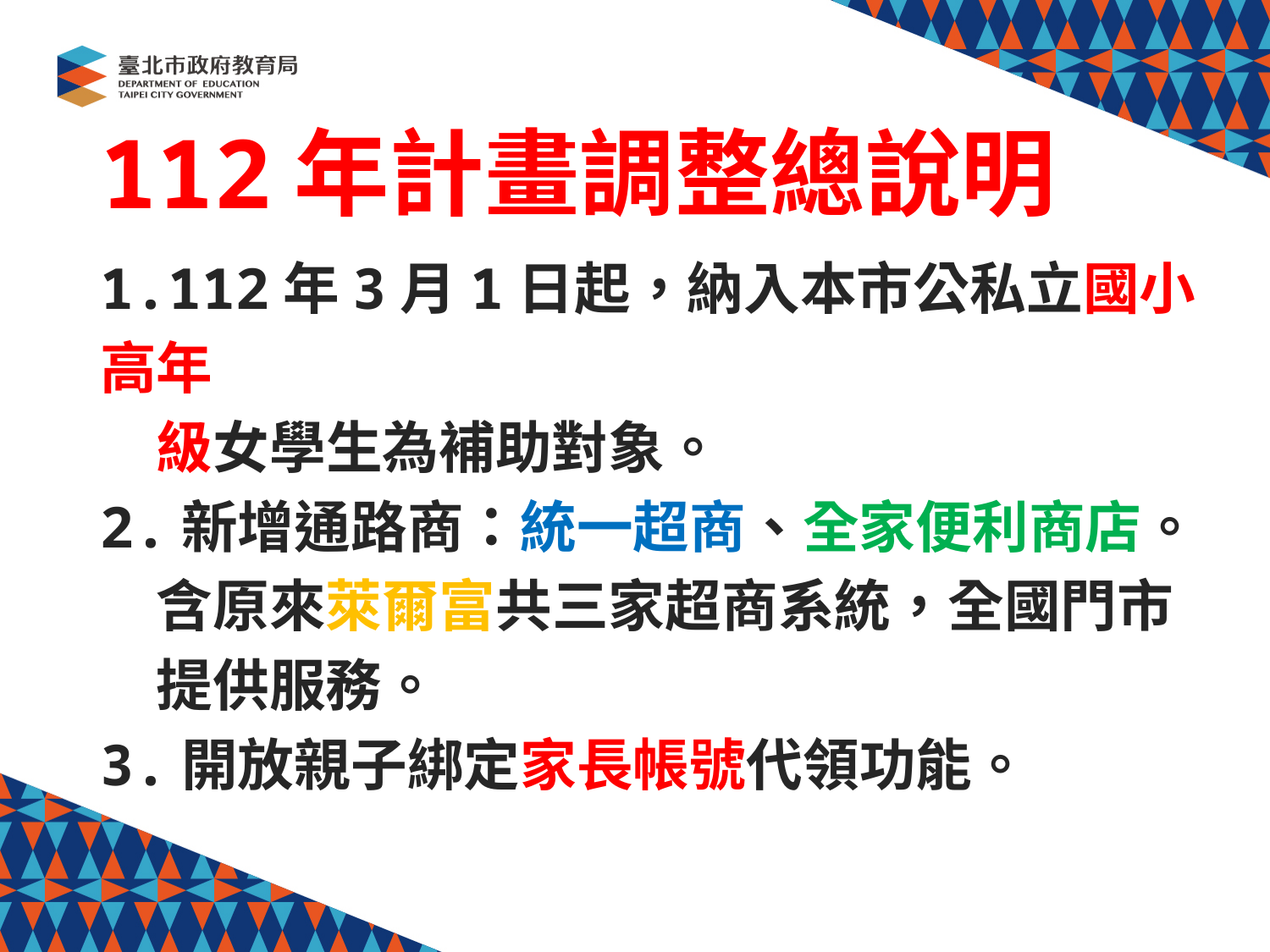

# 112年計畫調整總說明
1.112年3月1日起，納入本市公私立國小高年
　級女學生為補助對象。
2.新增通路商：統一超商、全家便利商店。
　含原來萊爾富共三家超商系統，全國門市
　提供服務。
3.開放親子綁定家長帳號代領功能。